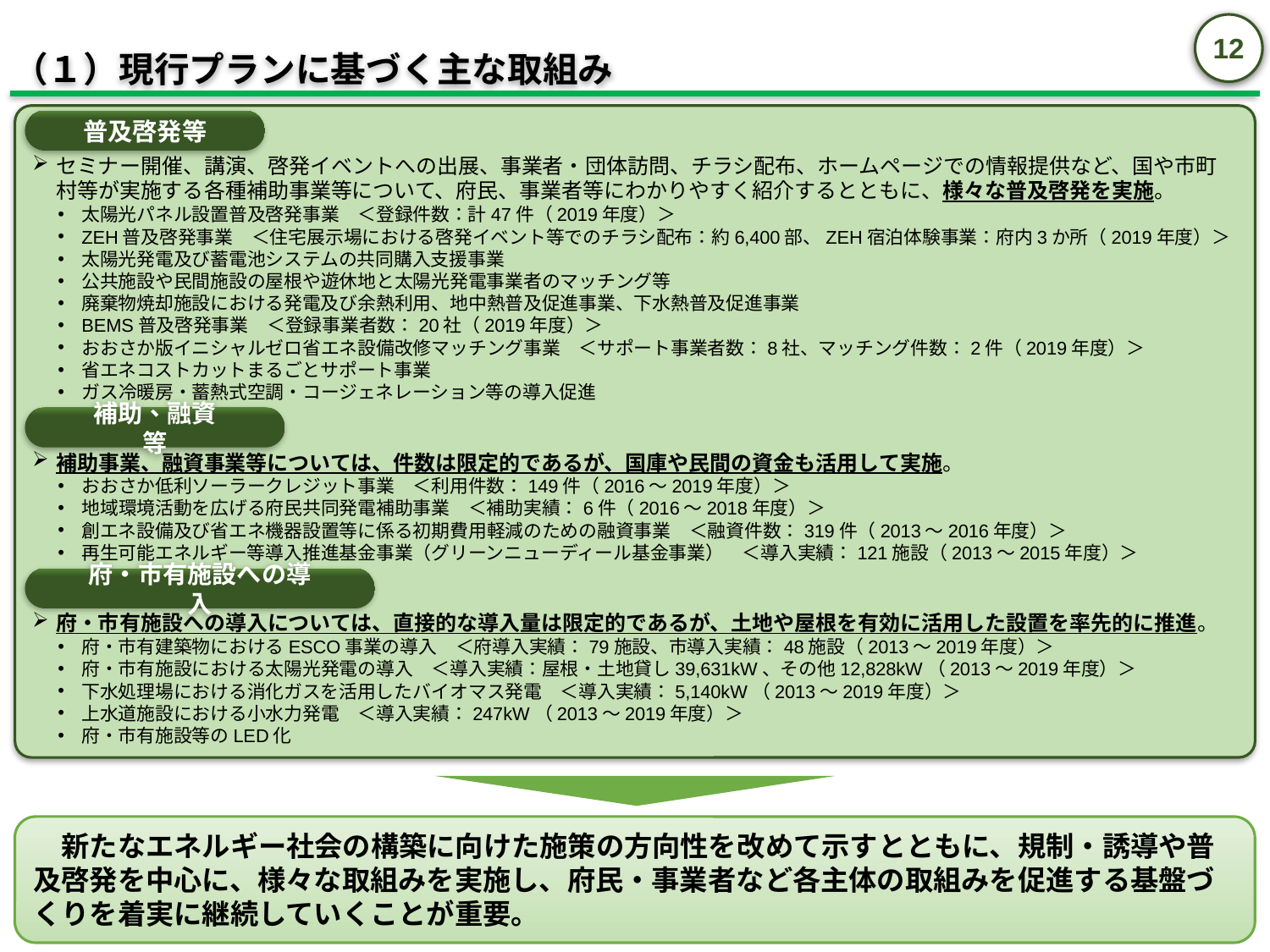

12
（１）現行プランに基づく主な取組み

セミナー開催、講演、啓発イベントへの出展、事業者・団体訪問、チラシ配布、ホームページでの情報提供など、国や市町村等が実施する各種補助事業等について、府民、事業者等にわかりやすく紹介するとともに、様々な普及啓発を実施。
太陽光パネル設置普及啓発事業　＜登録件数：計47件（2019年度）＞
ZEH普及啓発事業　＜住宅展示場における啓発イベント等でのチラシ配布：約6,400部、ZEH宿泊体験事業：府内3か所（2019年度）＞
太陽光発電及び蓄電池システムの共同購入支援事業
公共施設や民間施設の屋根や遊休地と太陽光発電事業者のマッチング等
廃棄物焼却施設における発電及び余熱利用、地中熱普及促進事業、下水熱普及促進事業
BEMS普及啓発事業　＜登録事業者数：20社（2019年度）＞
おおさか版イニシャルゼロ省エネ設備改修マッチング事業　＜サポート事業者数：8社、マッチング件数：2件（2019年度）＞
省エネコストカットまるごとサポート事業
ガス冷暖房・蓄熱式空調・コージェネレーション等の導入促進

補助事業、融資事業等については、件数は限定的であるが、国庫や民間の資金も活用して実施。
おおさか低利ソーラークレジット事業　＜利用件数：149件（2016～2019年度）＞
地域環境活動を広げる府民共同発電補助事業　＜補助実績：6件（2016～2018年度）＞
創エネ設備及び省エネ機器設置等に係る初期費用軽減のための融資事業　＜融資件数：319件（2013～2016年度）＞
再生可能エネルギー等導入推進基金事業（グリーンニューディール基金事業）　＜導入実績：121施設（2013～2015年度）＞

府・市有施設への導入については、直接的な導入量は限定的であるが、土地や屋根を有効に活用した設置を率先的に推進。
府・市有建築物におけるESCO事業の導入　＜府導入実績：79施設、市導入実績：48施設（2013～2019年度）＞
府・市有施設における太陽光発電の導入　＜導入実績：屋根・土地貸し39,631kW、その他12,828kW（2013～2019年度）＞
下水処理場における消化ガスを活用したバイオマス発電　＜導入実績：5,140kW（2013～2019年度）＞
上水道施設における小水力発電　＜導入実績：247kW（2013～2019年度）＞
府・市有施設等のLED化
普及啓発等
補助、融資等
府・市有施設への導入

　新たなエネルギー社会の構築に向けた施策の方向性を改めて示すとともに、規制・誘導や普及啓発を中心に、様々な取組みを実施し、府民・事業者など各主体の取組みを促進する基盤づくりを着実に継続していくことが重要。